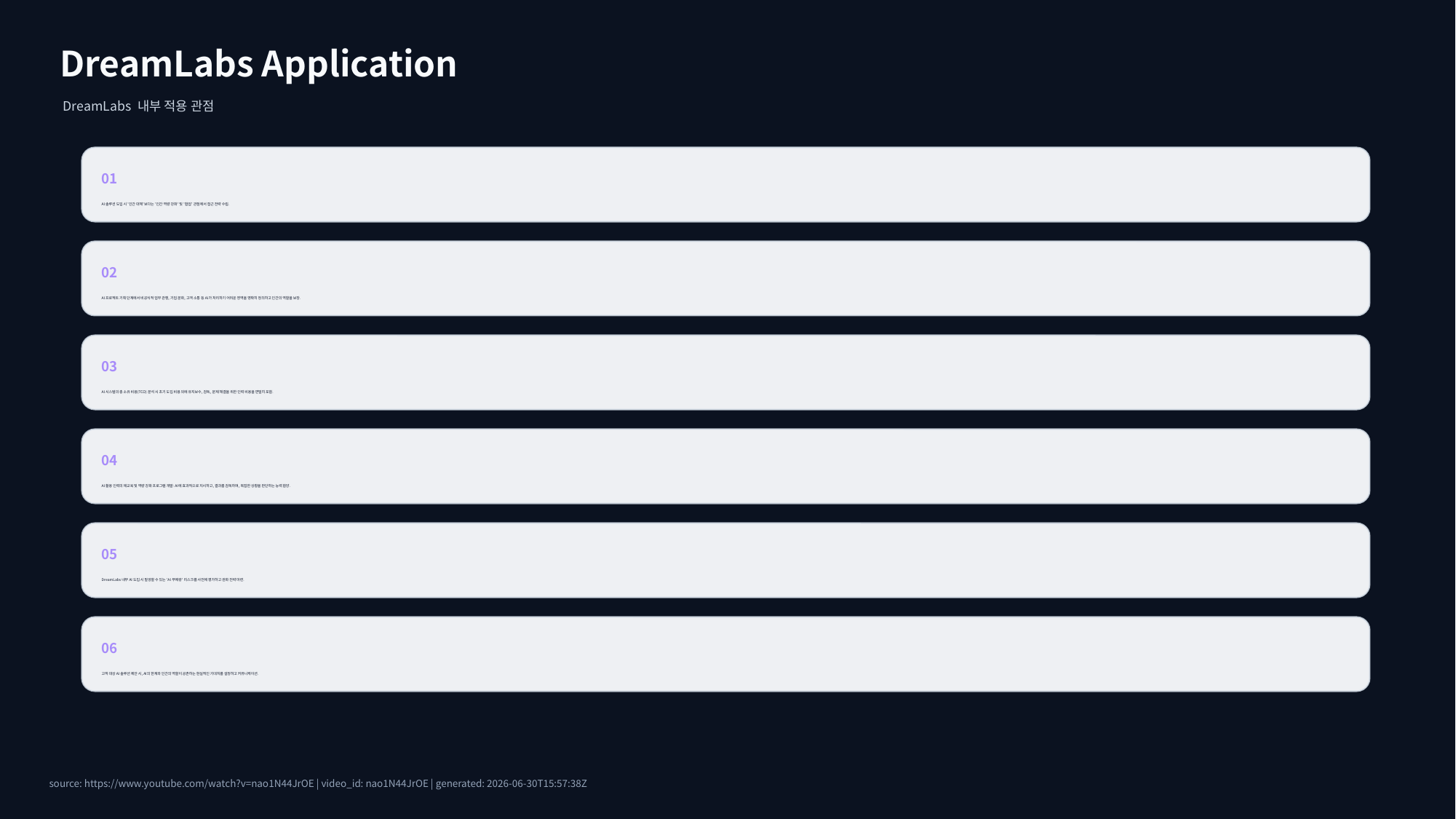

DreamLabs Application
DreamLabs 내부 적용 관점

01
AI 솔루션 도입 시 '인간 대체'보다는 '인간 역량 강화' 및 '협업' 관점에서 접근 전략 수립.

02
AI 프로젝트 기획 단계에서 비공식적 업무 관행, 기업 문화, 고객 소통 등 AI가 처리하기 어려운 영역을 명확히 정의하고 인간의 역할을 보장.

03
AI 시스템의 총 소유 비용(TCO) 분석 시 초기 도입 비용 외에 유지보수, 감독, 문제 해결을 위한 인력 비용을 면밀히 포함.

04
AI 활용 인력의 재교육 및 역량 강화 프로그램 개발: AI에 효과적으로 지시하고, 결과를 감독하며, 복잡한 상황을 판단하는 능력 함양.

05
DreamLabs 내부 AI 도입 시 발생할 수 있는 'AI 부메랑' 리스크를 사전에 평가하고 완화 전략 마련.

06
고객 대상 AI 솔루션 제안 시, AI의 한계와 인간의 역할이 공존하는 현실적인 기대치를 설정하고 커뮤니케이션.
source: https://www.youtube.com/watch?v=nao1N44JrOE | video_id: nao1N44JrOE | generated: 2026-06-30T15:57:38Z